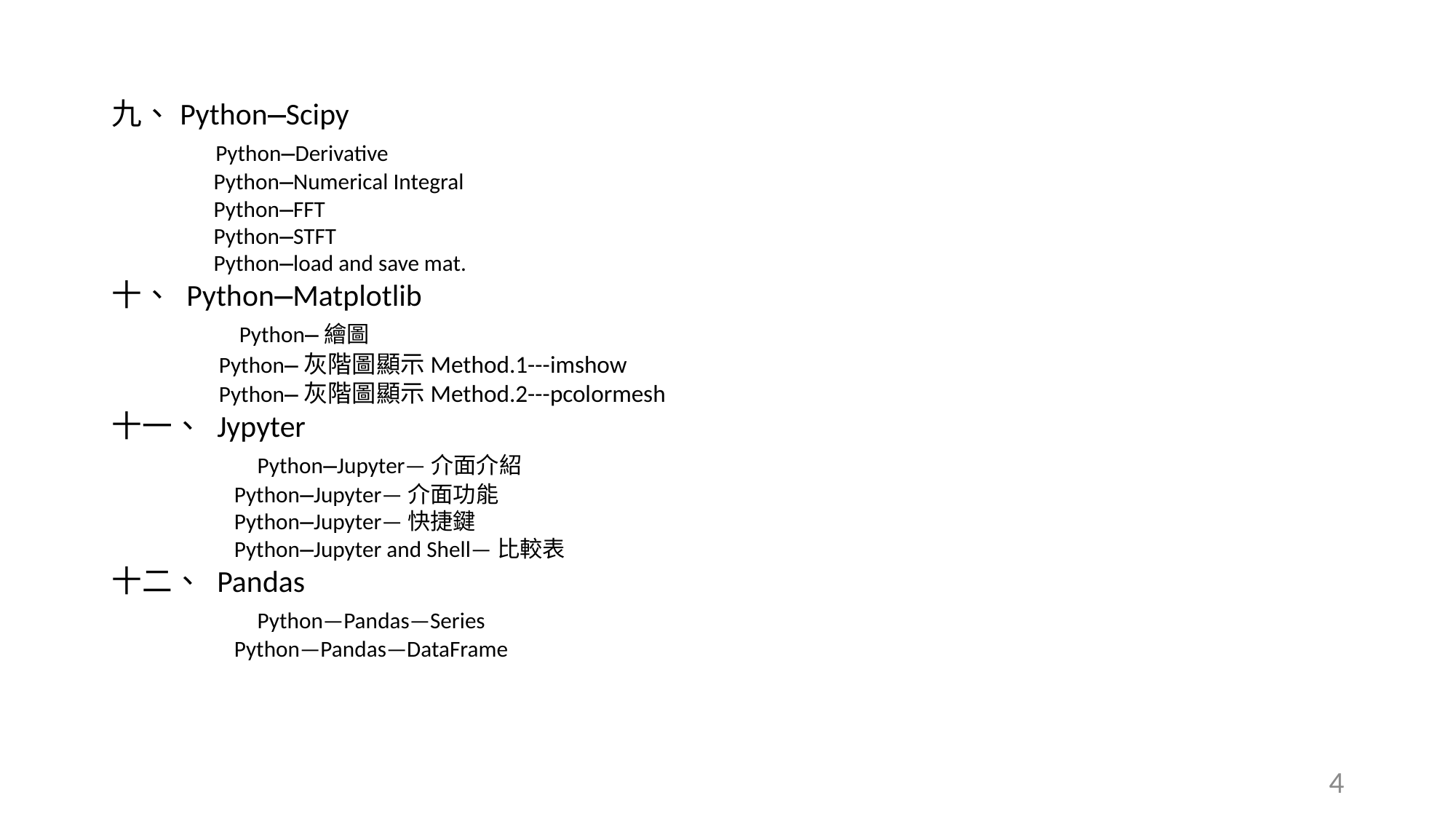

九、Python—Scipy
               Python—Derivative
                    Python—Numerical Integral
                    Python—FFT
                    Python—STFT
                    Python—load and save mat.
十、 Python—Matplotlib
       Python—繪圖
                     Python—灰階圖顯示Method.1---imshow
                     Python—灰階圖顯示Method.2---pcolormesh
十一、 Jypyter
        Python—Jupyter—介面介紹
                        Python—Jupyter—介面功能
                        Python—Jupyter—快捷鍵
                        Python—Jupyter and Shell—比較表
十二、 Pandas
        Python—Pandas—Series
                        Python—Pandas—DataFrame

4